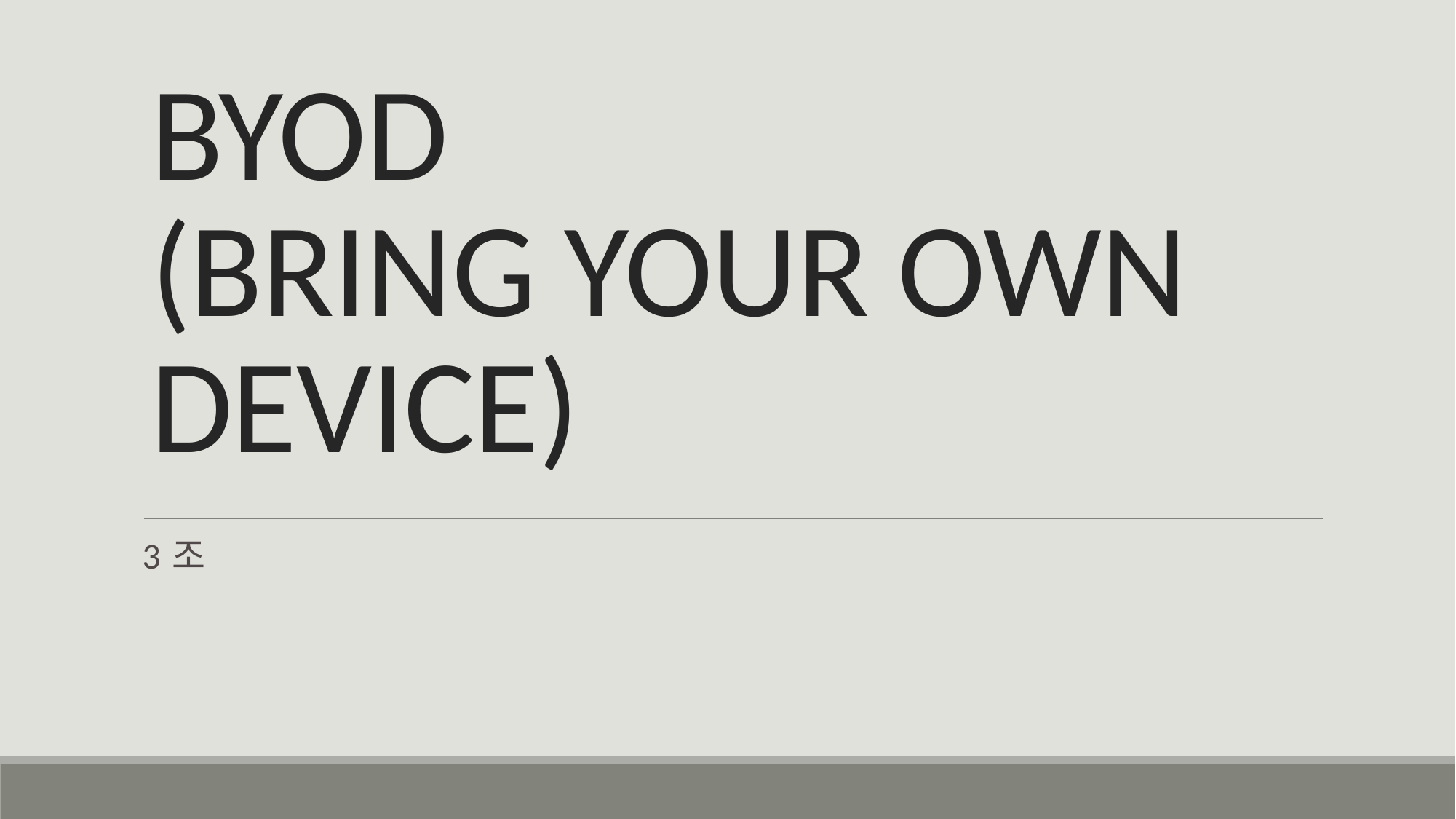

# BYOD (BRING YOUR OWN DEVICE)
3조